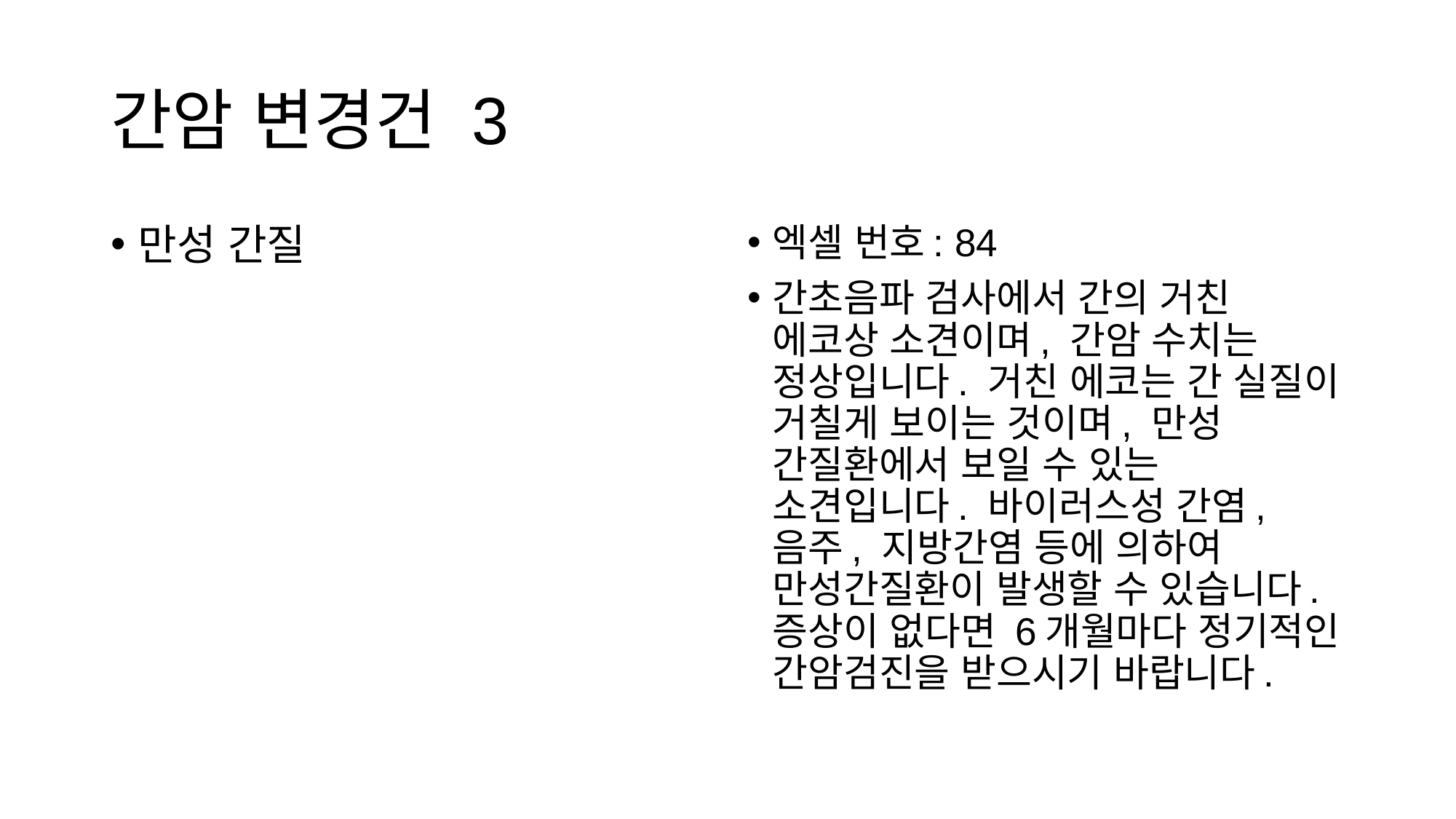

# 간암 변경건 3
만성 간질
엑셀 번호: 84
간초음파 검사에서 간의 거친 에코상 소견이며, 간암 수치는 정상입니다. 거친 에코는 간 실질이 거칠게 보이는 것이며, 만성 간질환에서 보일 수 있는 소견입니다. 바이러스성 간염, 음주, 지방간염 등에 의하여 만성간질환이 발생할 수 있습니다. 증상이 없다면 6개월마다 정기적인 간암검진을 받으시기 바랍니다.